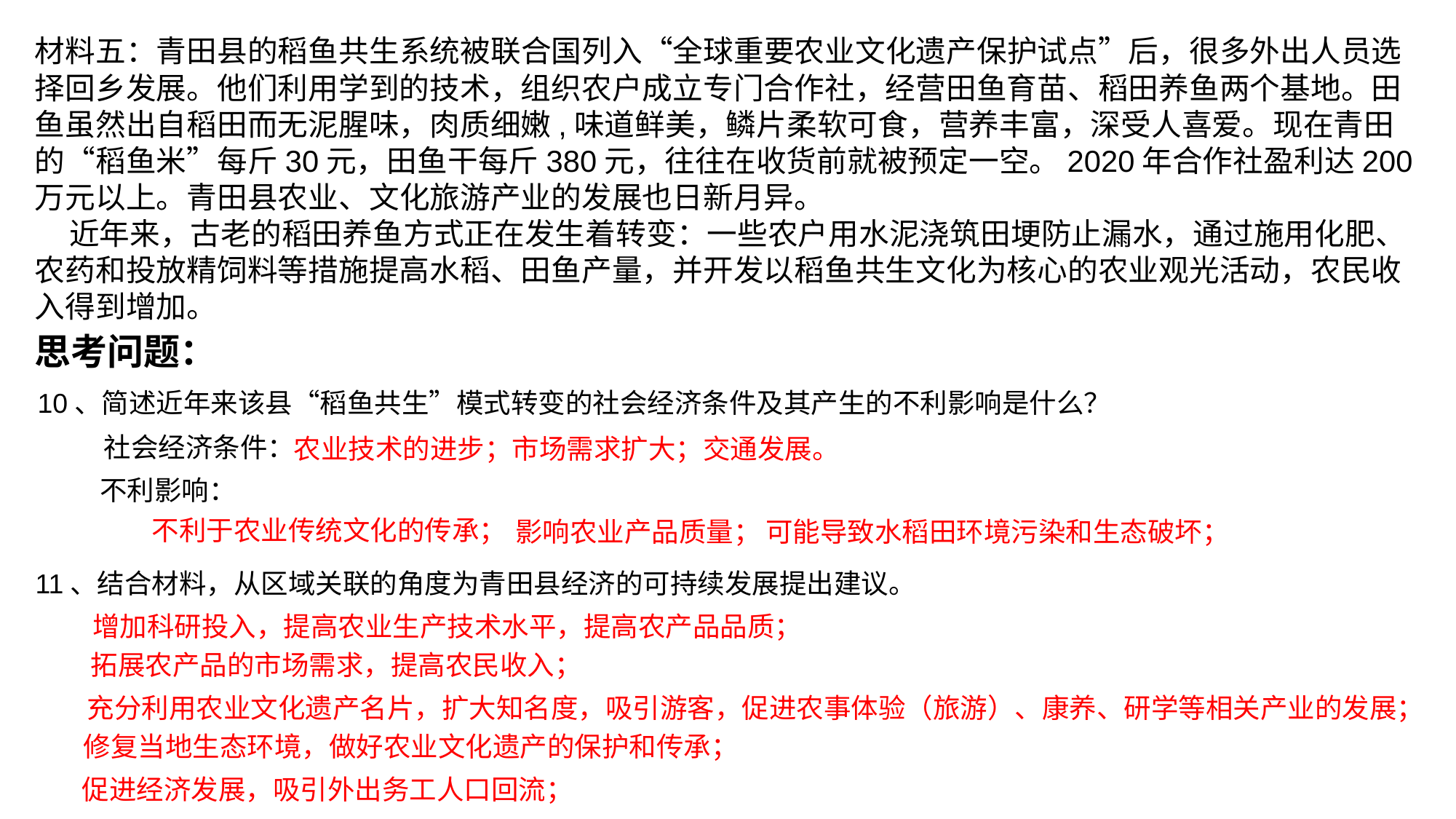

材料五：青田县的稻鱼共生系统被联合国列入“全球重要农业文化遗产保护试点”后，很多外出人员选择回乡发展。他们利用学到的技术，组织农户成立专门合作社，经营田鱼育苗、稻田养鱼两个基地。田鱼虽然出自稻田而无泥腥味，肉质细嫩,味道鲜美，鳞片柔软可食，营养丰富，深受人喜爱。现在青田的“稻鱼米”每斤30元，田鱼干每斤380元，往往在收货前就被预定一空。2020年合作社盈利达200万元以上。青田县农业、文化旅游产业的发展也日新月异。
    近年来，古老的稻田养鱼方式正在发生着转变：一些农户用水泥浇筑田埂防止漏水，通过施用化肥、农药和投放精饲料等措施提高水稻、田鱼产量，并开发以稻鱼共生文化为核心的农业观光活动，农民收入得到增加。
思考问题：
10、简述近年来该县“稻鱼共生”模式转变的社会经济条件及其产生的不利影响是什么？
社会经济条件：
农业技术的进步；市场需求扩大；交通发展。
不利影响：
不利于农业传统文化的传承；
可能导致水稻田环境污染和生态破坏；
影响农业产品质量；
11、结合材料，从区域关联的角度为青田县经济的可持续发展提出建议。
增加科研投入，提高农业生产技术水平，提高农产品品质；
拓展农产品的市场需求，提高农民收入；
充分利用农业文化遗产名片，扩大知名度，吸引游客，促进农事体验（旅游）、康养、研学等相关产业的发展；
修复当地生态环境，做好农业文化遗产的保护和传承；
促进经济发展，吸引外出务工人口回流；